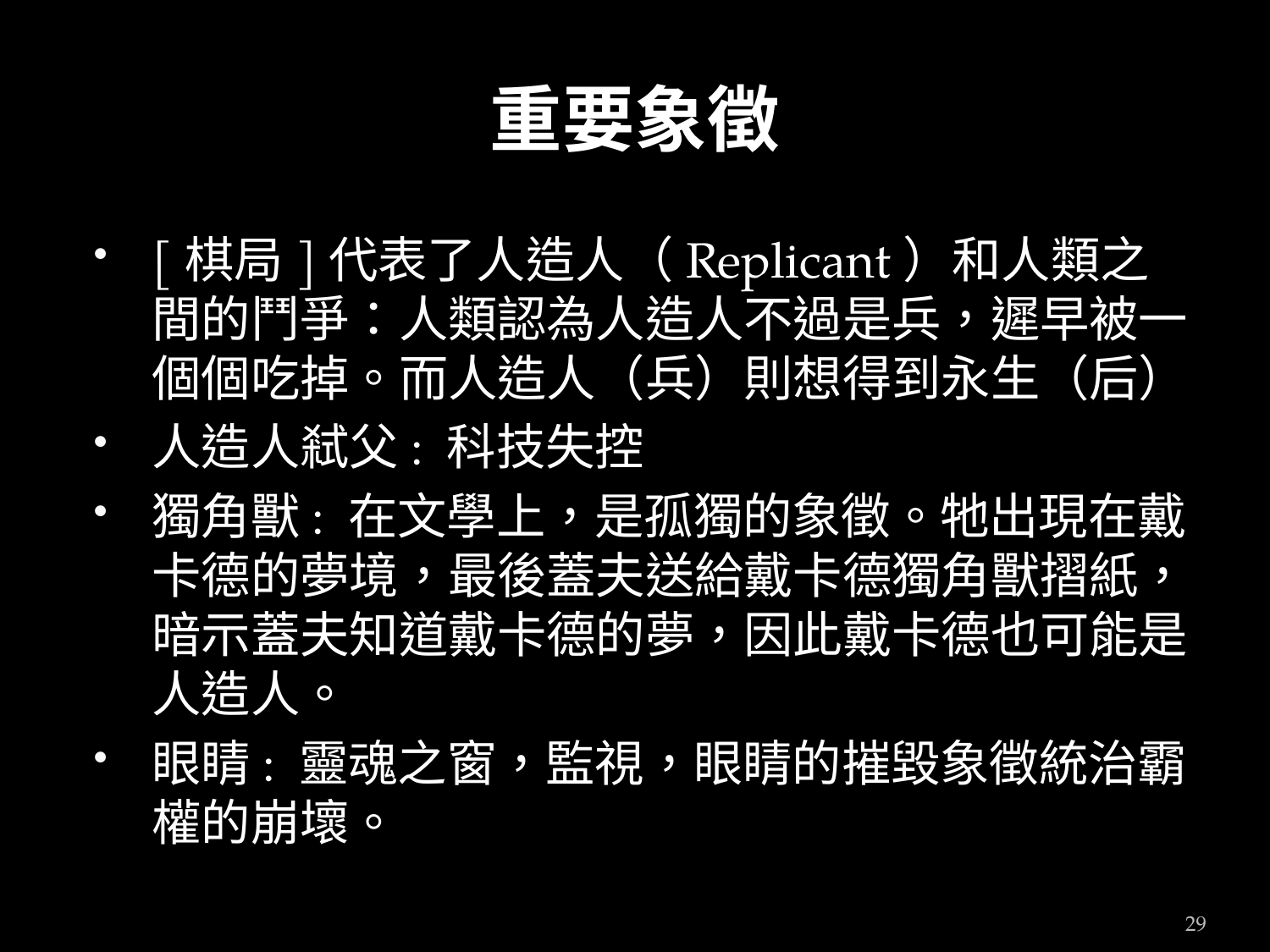

# 重要象徵
[棋局]代表了人造人（Replicant）和人類之間的鬥爭：人類認為人造人不過是兵，遲早被一個個吃掉。而人造人（兵）則想得到永生（后）
人造人弒父: 科技失控
獨角獸: 在文學上，是孤獨的象徵。牠出現在戴卡德的夢境，最後蓋夫送給戴卡德獨角獸摺紙，暗示蓋夫知道戴卡德的夢，因此戴卡德也可能是人造人。
眼睛: 靈魂之窗，監視，眼睛的摧毀象徵統治霸權的崩壞。
29